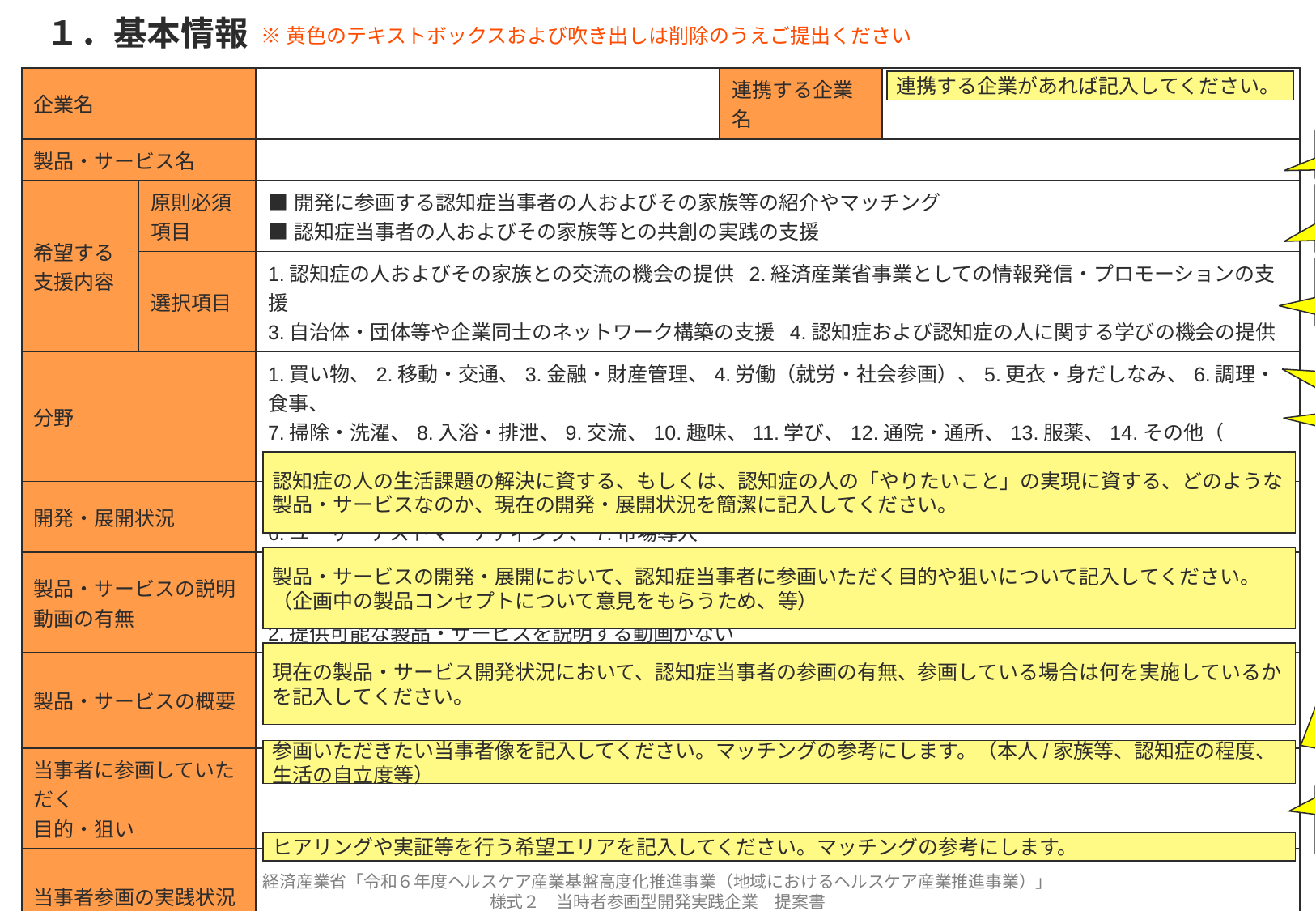

# １．基本情報
※黄色のテキストボックスおよび吹き出しは削除のうえご提出ください
| 企業名 |  |  | 連携する企業名 |  |
| --- | --- | --- | --- | --- |
| 製品・サービス名 |  |  |  |  |
| 希望する 支援内容 | 原則必須項目 | ■開発に参画する認知症当事者の人およびその家族等の紹介やマッチング ■認知症当事者の人およびその家族等との共創の実践の支援 |  |  |
|  | 選択項目 | 1.認知症の人およびその家族との交流の機会の提供 2.経済産業省事業としての情報発信・プロモーションの支援 3.自治体・団体等や企業同士のネットワーク構築の支援 4.認知症および認知症の人に関する学びの機会の提供 |  |  |
| 分野 |  | 1.買い物、2.移動・交通、3.金融・財産管理、4.労働（就労・社会参画）、5.更衣・身だしなみ、6.調理・食事、 7.掃除・洗濯、8.入浴・排泄、9.交流、10.趣味、11.学び、12.通院・通所、13.服薬、14.その他（　　 　　　） |  |  |
| 開発・展開状況 |  | 1.アイデア探究、2.アイデアスクリーニング、3.製品コンセプト開発、4.事業性分析、5.プロトタイプ作成、 6.ユーザーテストマーケティング、7.市場導入 |  |  |
| 製品・サービスの説明 動画の有無 |  | 1.本公募や採択された場合に当事者への製品・サービスの説明資料として、提供可能な製品・サービスを説明する動画がある 2.提供可能な製品・サービスを説明する動画がない |  |  |
| 製品・サービスの概要 |  |  |  |  |
| 当事者に参画していただく 目的・狙い |  |  |  |  |
| 当事者参画の実践状況 |  |  |  |  |
| 参画していただきたい 当事者像 |  |  |  |  |
| 想定する参画方法 |  | 1.インタビュー、2.ワークショップ、3.プロトタイプ検証、4.その他（　　　　　　） |  |  |
| 実証等を行う希望エリア |  |  |  |  |
連携する企業があれば記入してください。
希望しない場合のみ
削除してください
希望する番号以外は削除してください
（複数選択可能）
該当する番号以外は削除してください
（複数選択可能）
該当する番号以外は削除してください
（複数選択可能）
該当する番号以外は削除してください
認知症の人の生活課題の解決に資する、もしくは、認知症の人の「やりたいこと」の実現に資する、どのような製品・サービスなのか、現在の開発・展開状況を簡潔に記入してください。
製品・サービスの開発・展開において、認知症当事者に参画いただく目的や狙いについて記入してください。
（企画中の製品コンセプトについて意見をもらうため、等）
「希望する支援内容」の
原則必須項目、選択項目１のいずれも希望しない場合、「参画していただきたい当事者像」「想定する参画方法」「実証等を行う希望エリアの入力は不要です
現在の製品・サービス開発状況において、認知症当事者の参画の有無、参画している場合は何を実施しているかを記入してください。
参画いただきたい当事者像を記入してください。マッチングの参考にします。（本人/家族等、認知症の程度、生活の自立度等）
該当する番号以外は削除してください
（複数選択可能）
ヒアリングや実証等を行う希望エリアを記入してください。マッチングの参考にします。